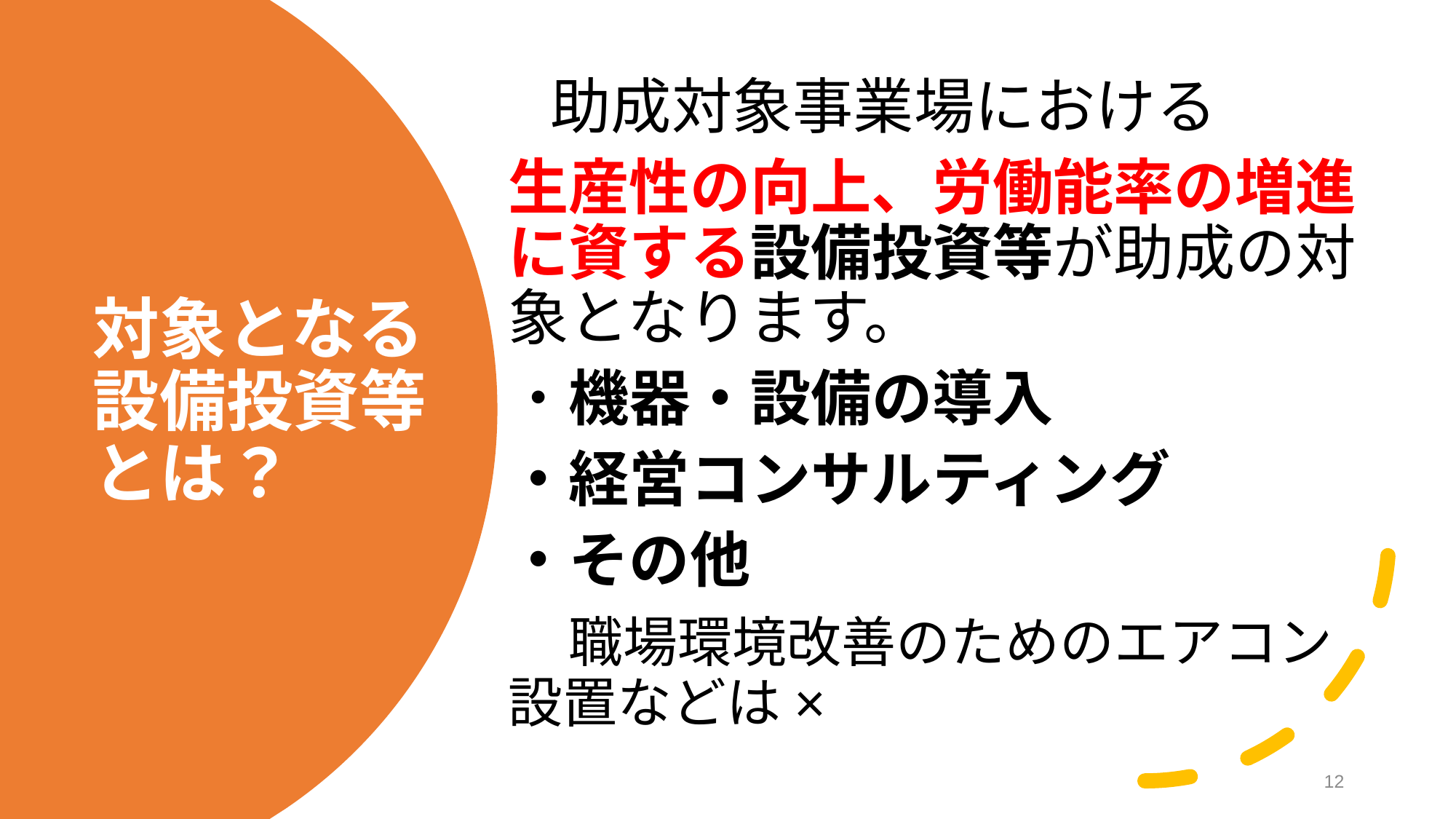

助成対象事業場における
生産性の向上、労働能率の増進に資する設備投資等が助成の対象となります。
・機器・設備の導入
・経営コンサルティング
・その他
　職場環境改善のためのエアコン設置などは×

# 対象となる設備投資等とは？

12